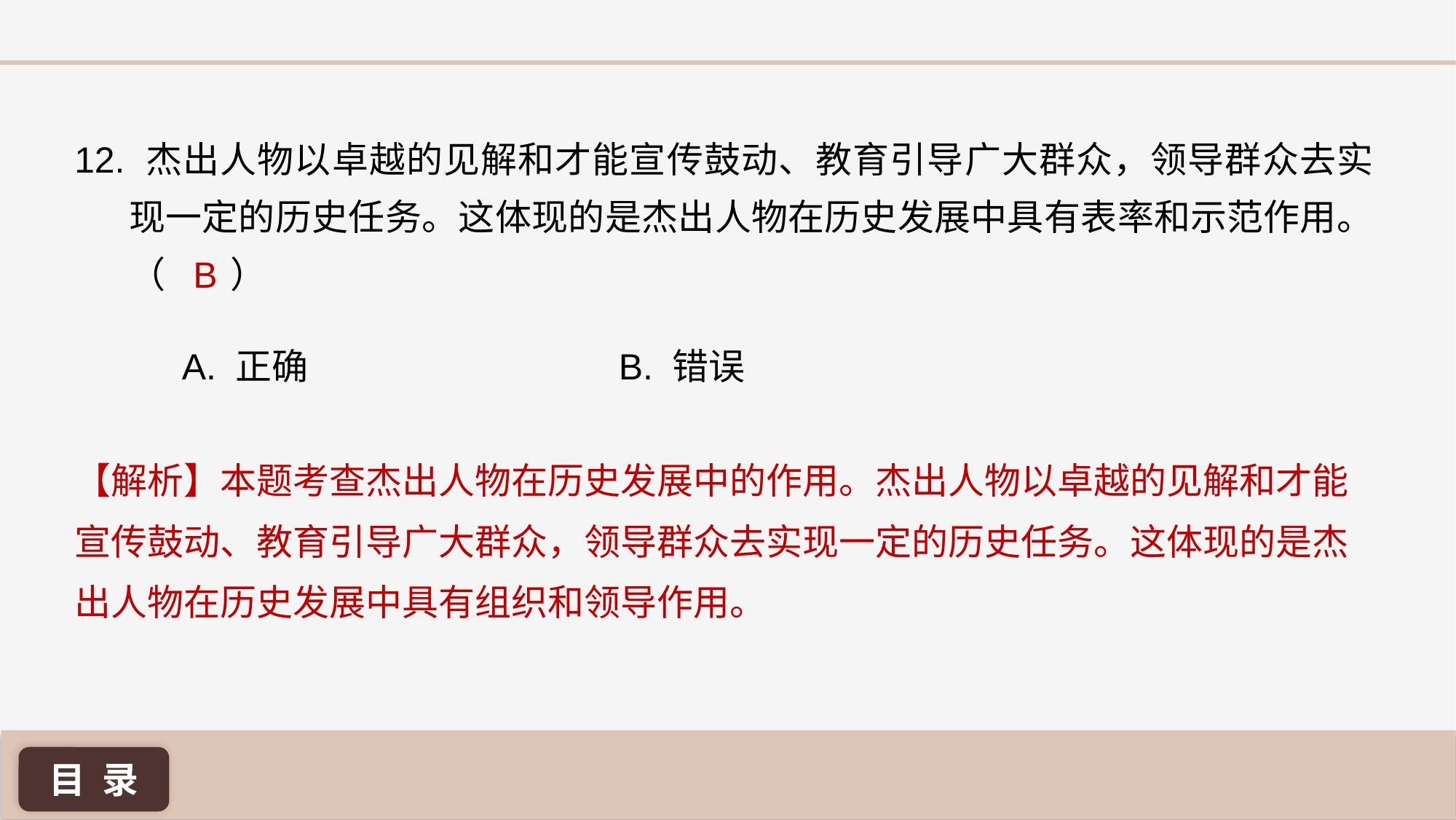

12. 杰出人物以卓越的见解和才能宣传鼓动、教育引导广大群众，领导群众去实现一定的历史任务。这体现的是杰出人物在历史发展中具有表率和示范作用。（        ）
B
A. 正确 			B. 错误
【解析】本题考查杰出人物在历史发展中的作用。杰出人物以卓越的见解和才能宣传鼓动、教育引导广大群众，领导群众去实现一定的历史任务。这体现的是杰出人物在历史发展中具有组织和领导作用。